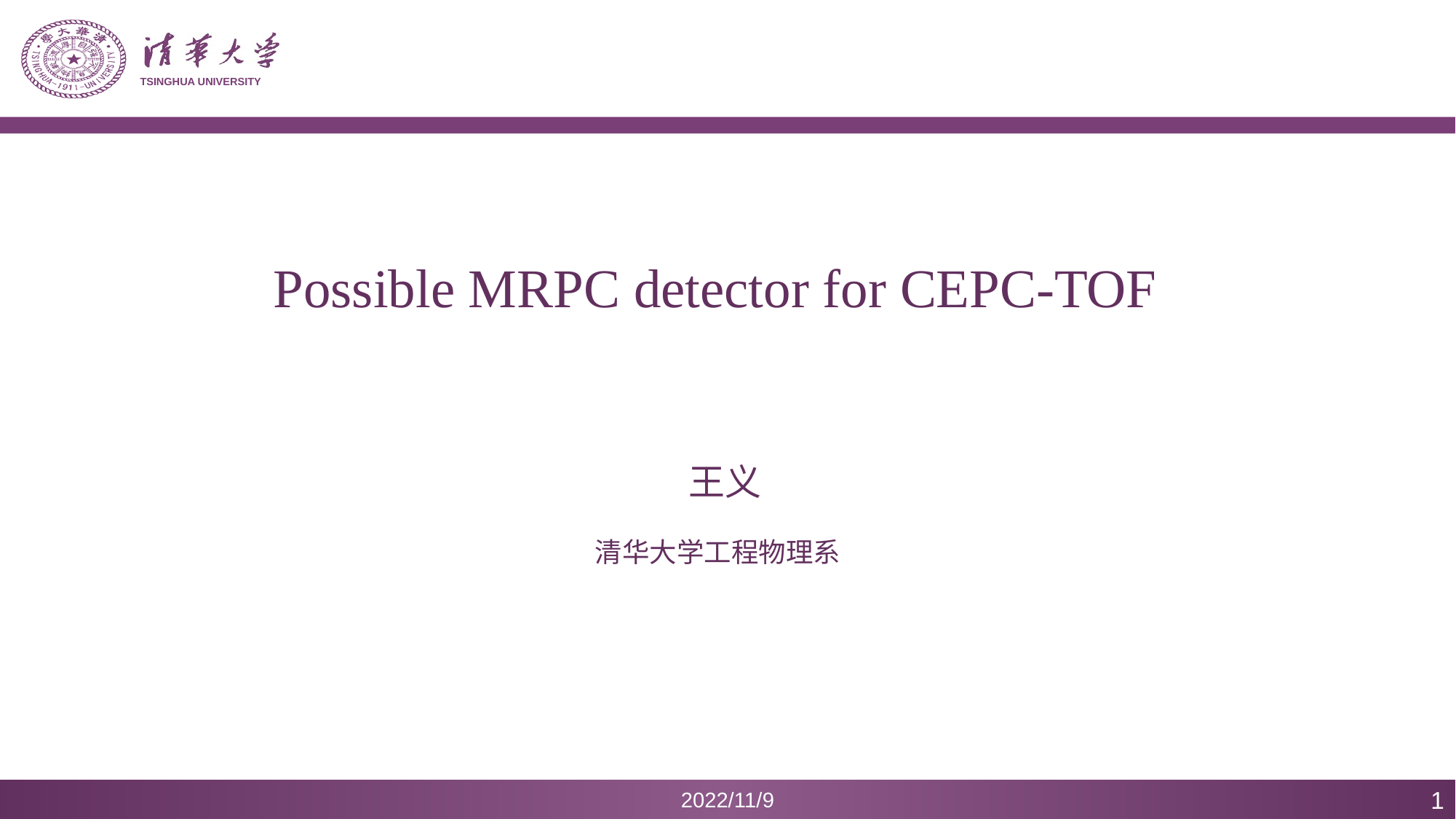

Possible MRPC detector for CEPC-TOF
              王义

清华大学工程物理系
1
2022/11/9